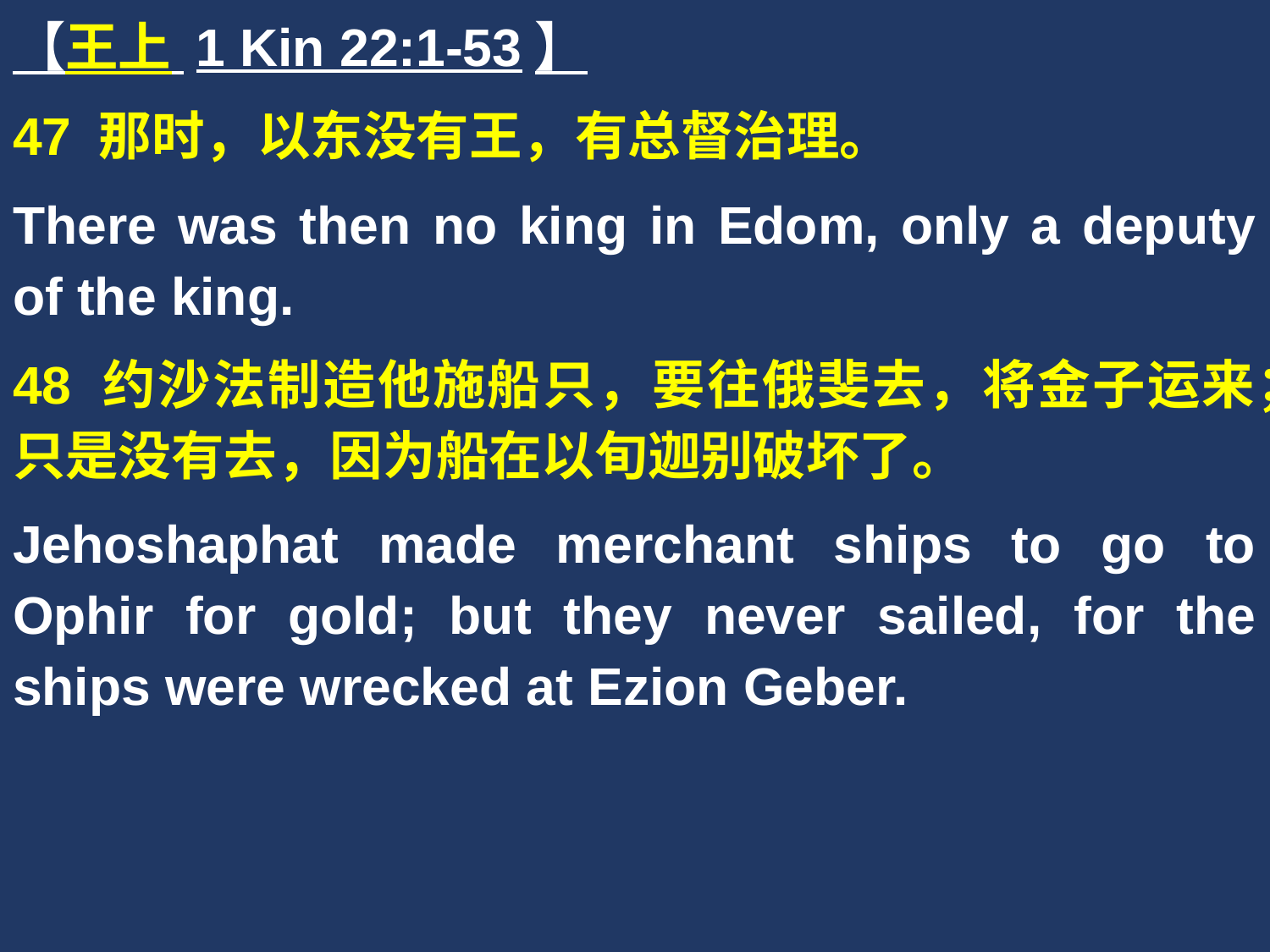

【王上 1 Kin 22:1-53】
47 那时，以东没有王，有总督治理。
There was then no king in Edom, only a deputy of the king.
48 约沙法制造他施船只，要往俄斐去，将金子运来；只是没有去，因为船在以旬迦别破坏了。
Jehoshaphat made merchant ships to go to Ophir for gold; but they never sailed, for the ships were wrecked at Ezion Geber.